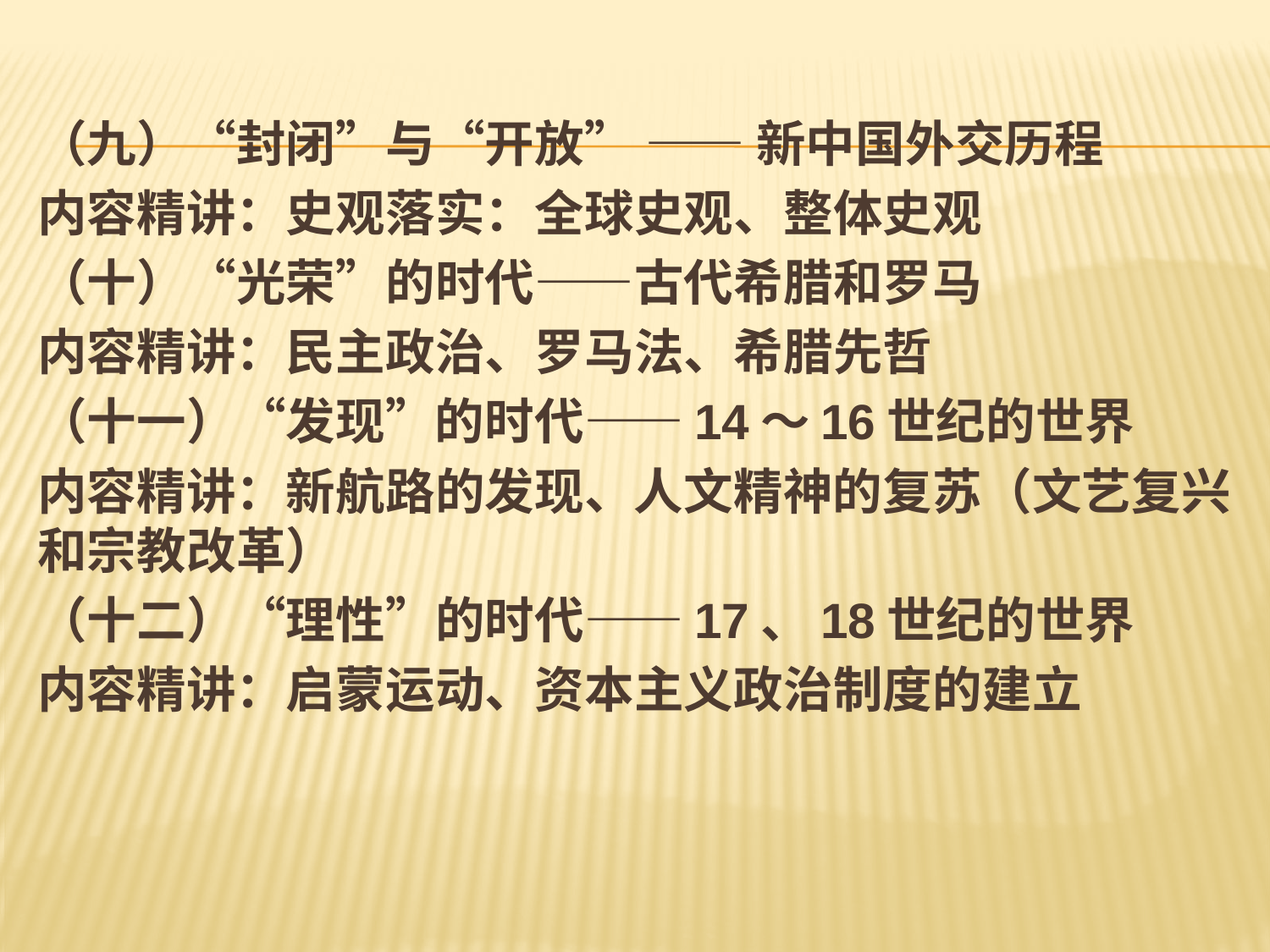

（九）“封闭”与“开放” —— 新中国外交历程
内容精讲：史观落实：全球史观、整体史观
（十）“光荣”的时代——古代希腊和罗马
内容精讲：民主政治、罗马法、希腊先哲
（十一）“发现”的时代——14～16世纪的世界
内容精讲：新航路的发现、人文精神的复苏（文艺复兴和宗教改革）
（十二）“理性”的时代——17、18世纪的世界
内容精讲：启蒙运动、资本主义政治制度的建立